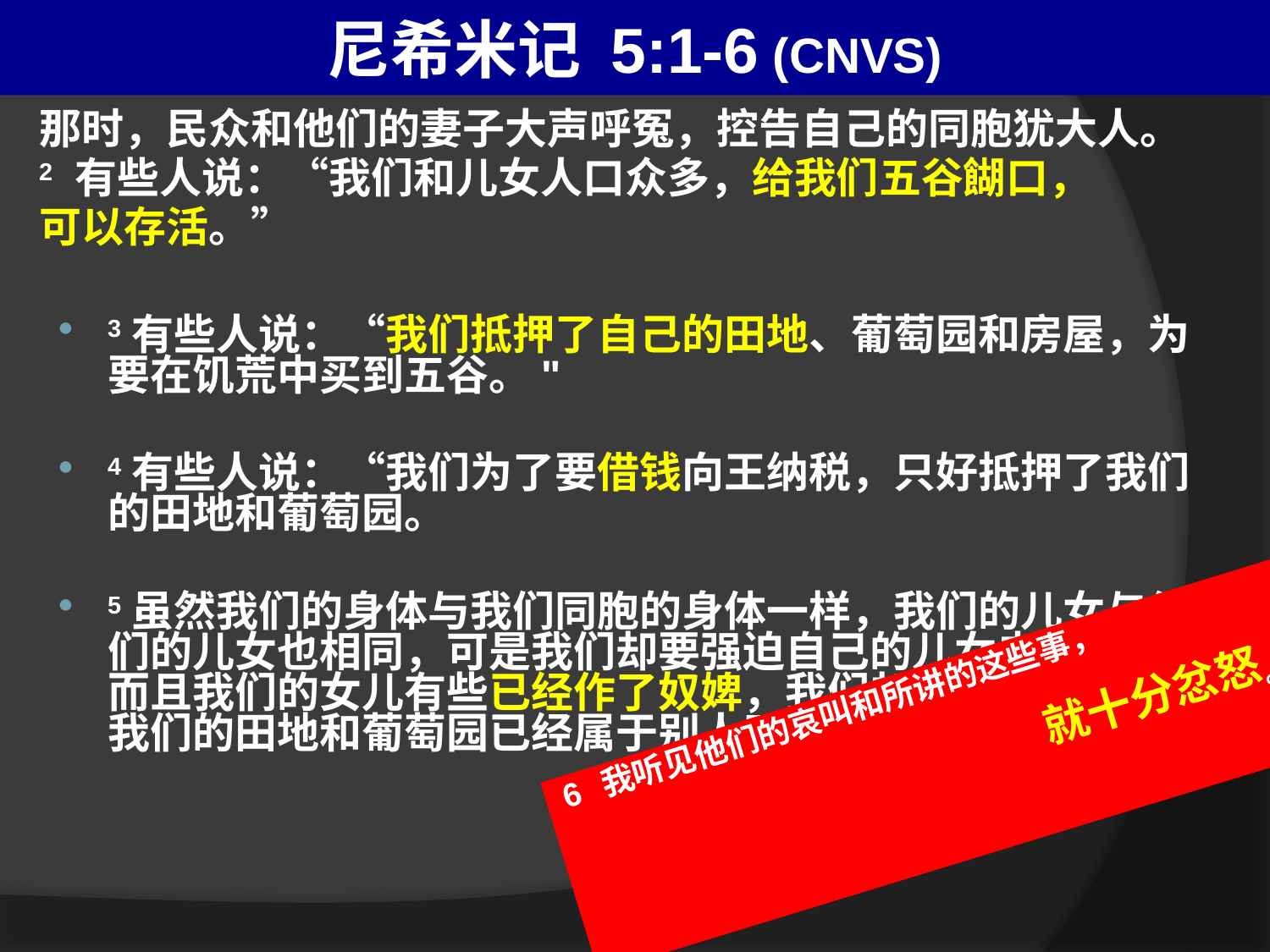

# 尼希米记 5:1-6 (CNVS)
那时，民众和他们的妻子大声呼冤，控告自己的同胞犹大人。
2 有些人说：“我们和儿女人口众多，给我们五谷餬口，
可以存活。”
3有些人说：“我们抵押了自己的田地、葡萄园和房屋，为要在饥荒中买到五谷。"

4有些人说：“我们为了要借钱向王纳税，只好抵押了我们的田地和葡萄园。

5虽然我们的身体与我们同胞的身体一样，我们的儿女与他们的儿女也相同，可是我们却要强迫自己的儿女去作仆婢，而且我们的女儿有些已经作了奴婢，我们却无能为力，因为我们的田地和葡萄园已经属于别人了。.”
6 我听见他们的哀叫和所讲的这些事，
就十分忿怒。